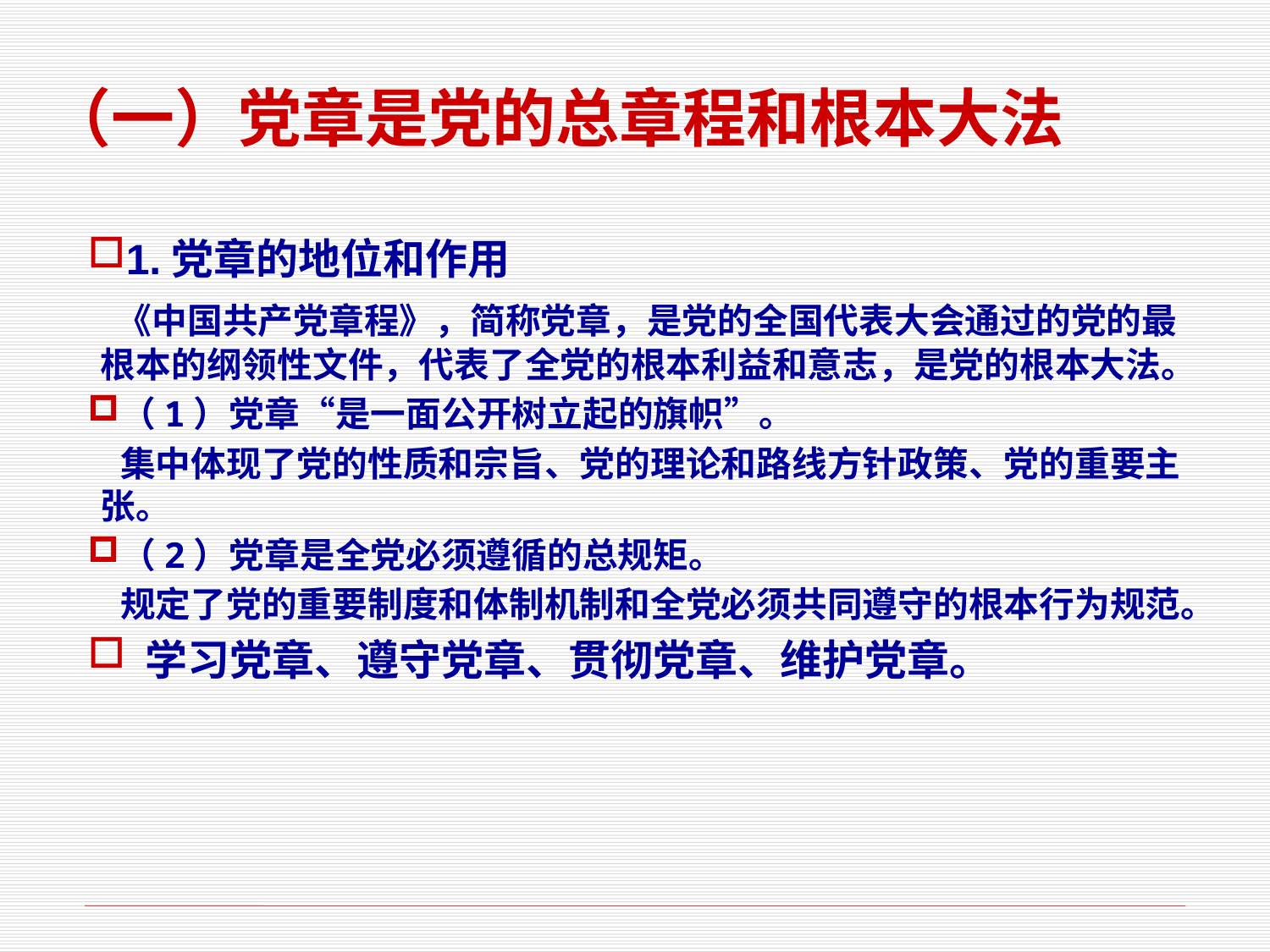

# （一）党章是党的总章程和根本大法
1.党章的地位和作用
  《中国共产党章程》，简称党章，是党的全国代表大会通过的党的最根本的纲领性文件，代表了全党的根本利益和意志，是党的根本大法。
（1）党章“是一面公开树立起的旗帜”。
   集中体现了党的性质和宗旨、党的理论和路线方针政策、党的重要主张。
（2）党章是全党必须遵循的总规矩。
   规定了党的重要制度和体制机制和全党必须共同遵守的根本行为规范。
 学习党章、遵守党章、贯彻党章、维护党章。